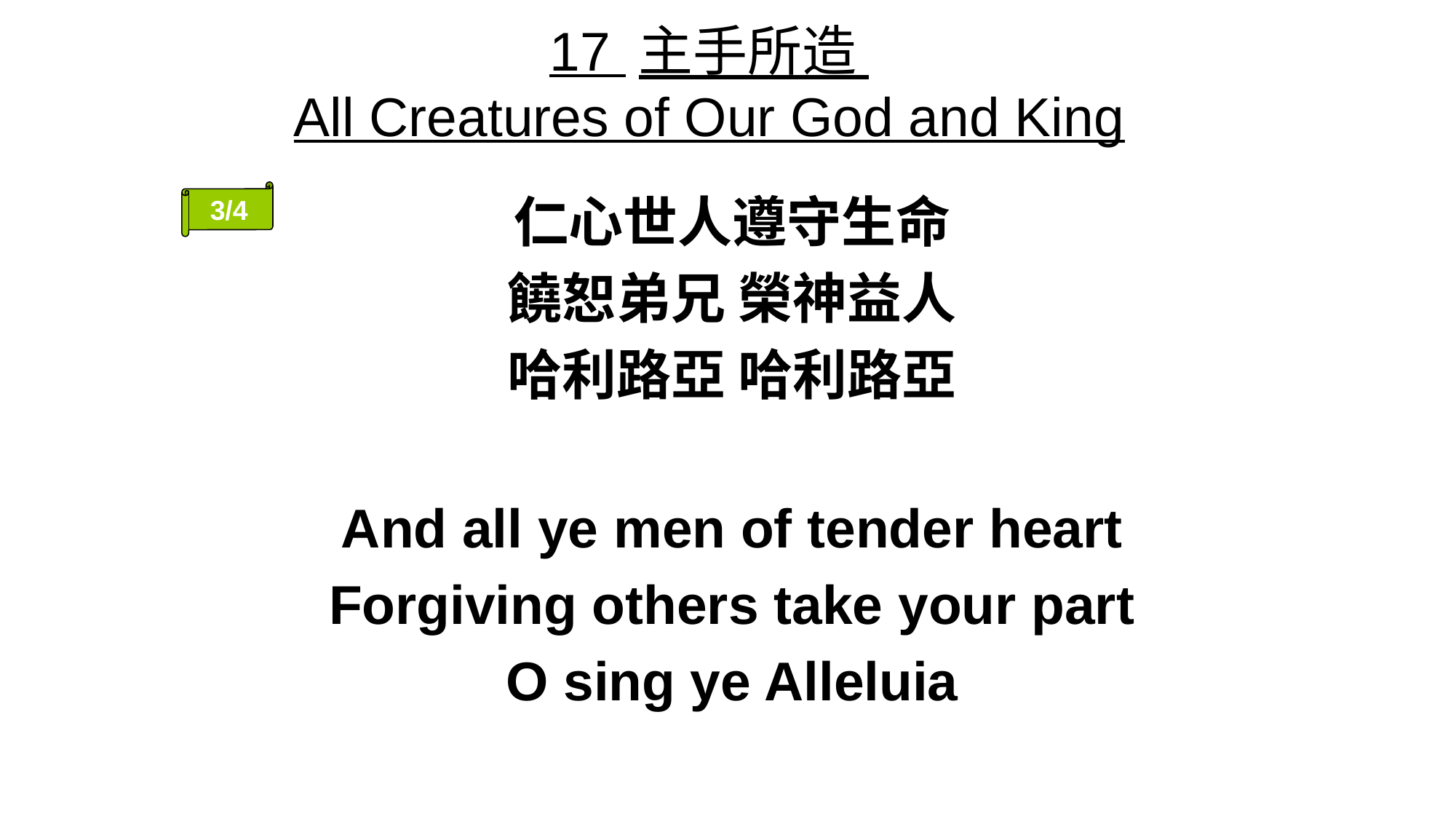

# 17 主手所造 All Creatures of Our God and King
3/4
仁心世人遵守生命
饒恕弟兄 榮神益人
哈利路亞 哈利路亞

And all ye men of tender heart
Forgiving others take your part
O sing ye Alleluia